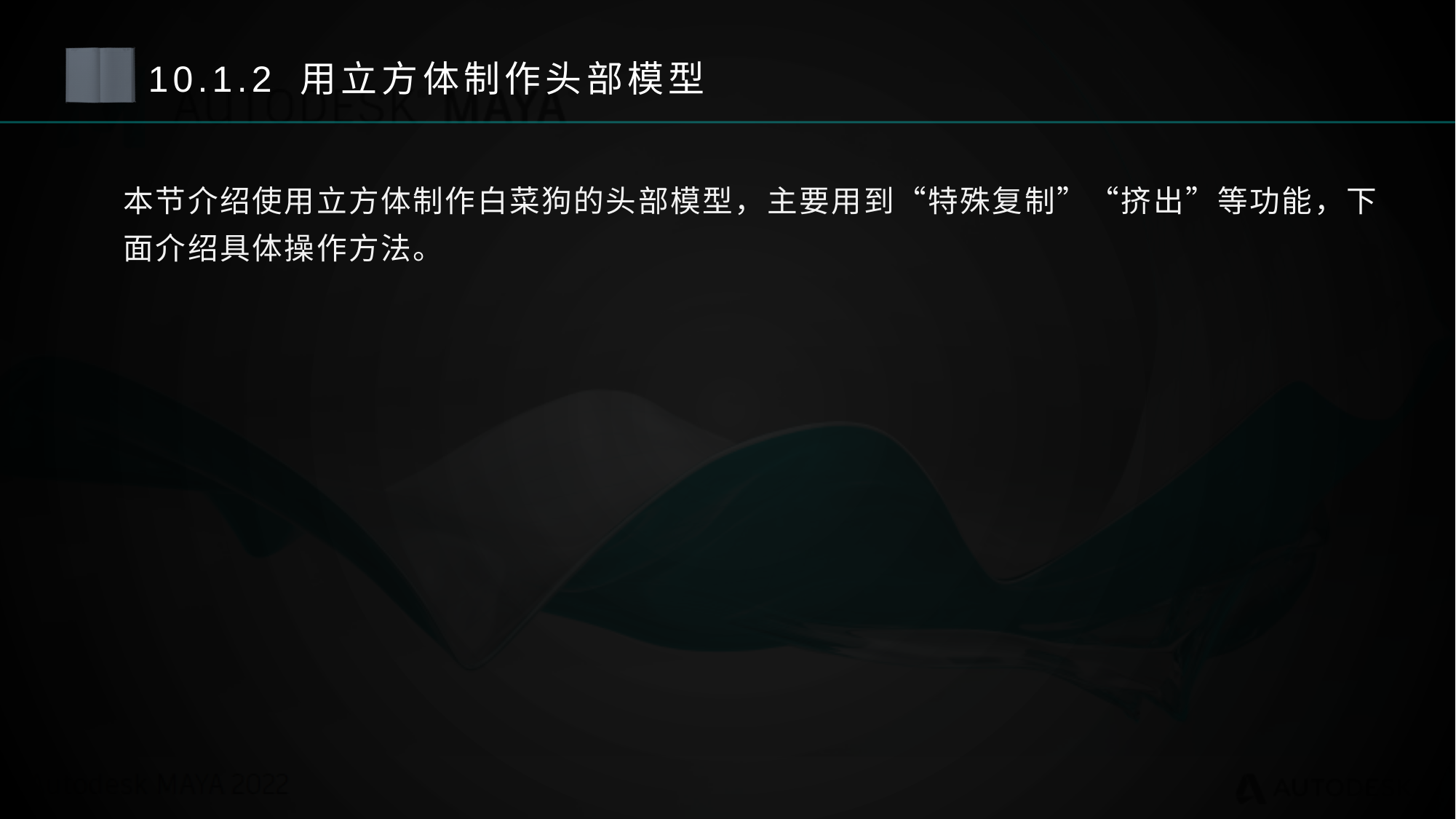

10.1.2 用立方体制作头部模型
本节介绍使用立方体制作白菜狗的头部模型，主要用到“特殊复制”“挤出”等功能，下面介绍具体操作方法。